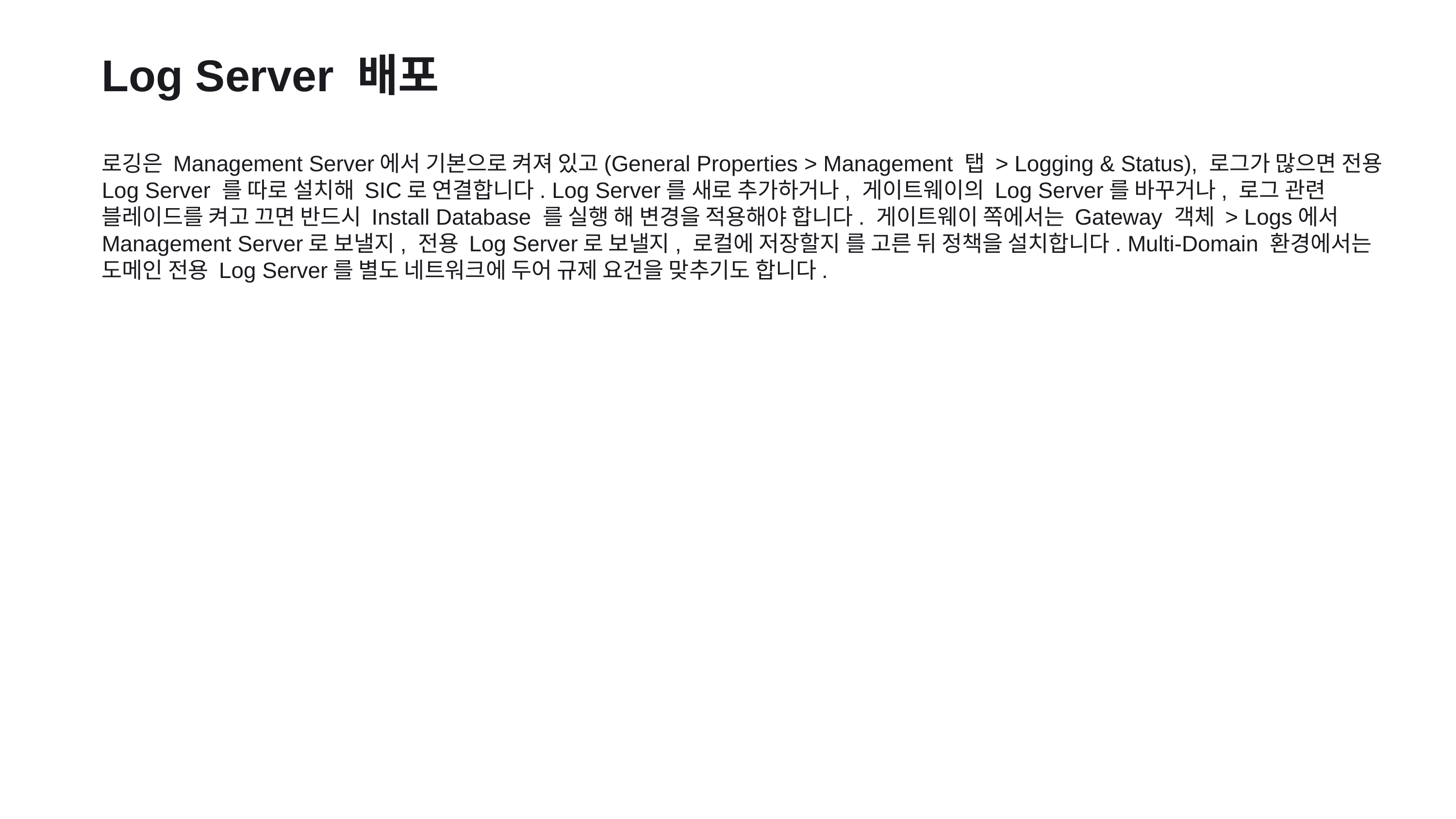

Log Server 배포
로깅은 Management Server에서 기본으로 켜져 있고(General Properties > Management 탭 > Logging & Status), 로그가 많으면 전용 Log Server 를 따로 설치해 SIC로 연결합니다. Log Server를 새로 추가하거나, 게이트웨이의 Log Server를 바꾸거나, 로그 관련 블레이드를 켜고 끄면 반드시 Install Database 를 실행 해 변경을 적용해야 합니다. 게이트웨이 쪽에서는 Gateway 객체 > Logs에서 Management Server로 보낼지, 전용 Log Server로 보낼지, 로컬에 저장할지 를 고른 뒤 정책을 설치합니다. Multi-Domain 환경에서는 도메인 전용 Log Server를 별도 네트워크에 두어 규제 요건을 맞추기도 합니다.